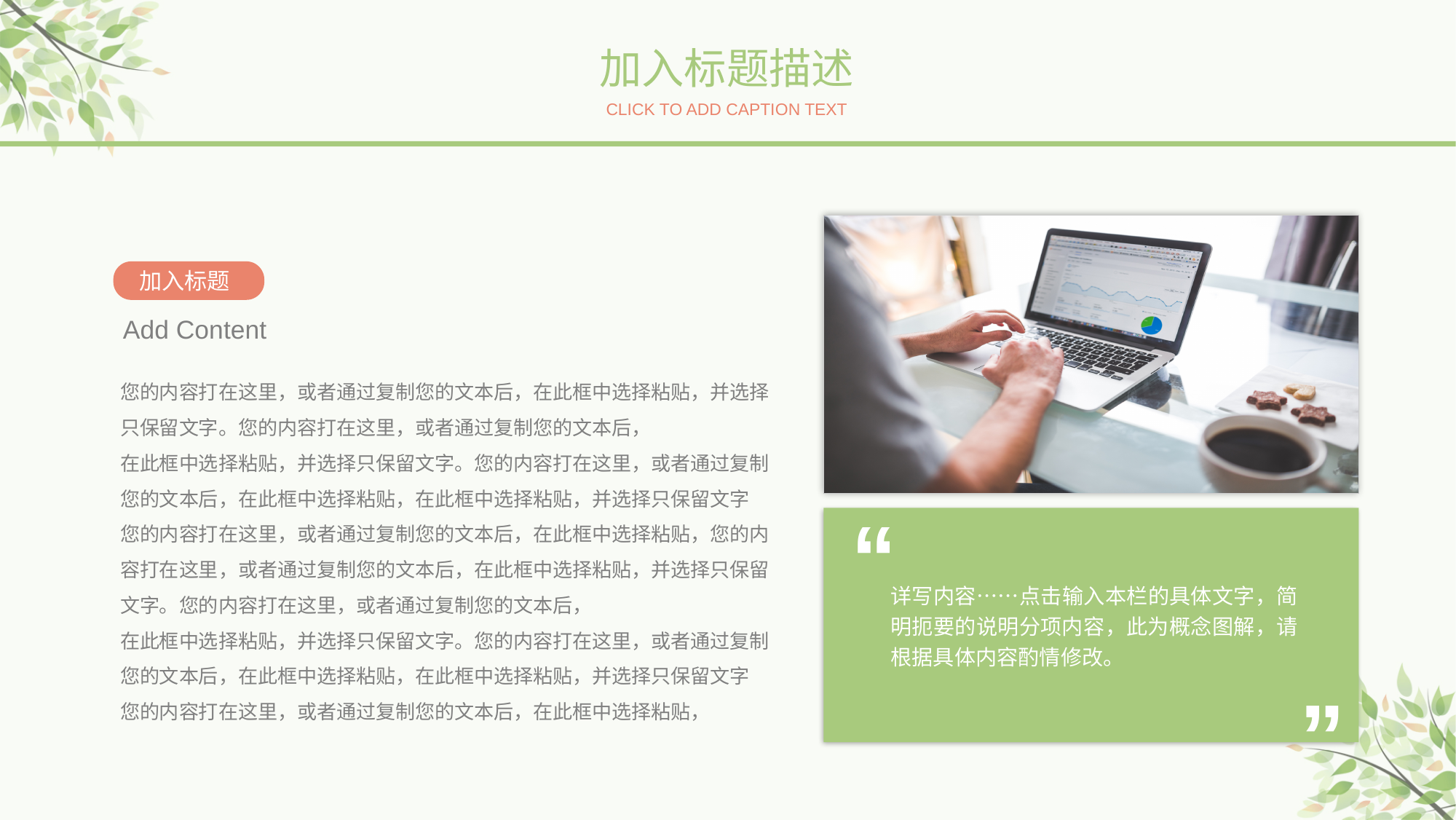

加入标题描述
CLICK TO ADD CAPTION TEXT

“

详写内容……点击输入本栏的具体文字，简明扼要的说明分项内容，此为概念图解，请根据具体内容酌情修改。
”
加入标题

Add Content
您的内容打在这里，或者通过复制您的文本后，在此框中选择粘贴，并选择只保留文字。您的内容打在这里，或者通过复制您的文本后，
在此框中选择粘贴，并选择只保留文字。您的内容打在这里，或者通过复制您的文本后，在此框中选择粘贴，在此框中选择粘贴，并选择只保留文字
您的内容打在这里，或者通过复制您的文本后，在此框中选择粘贴，您的内容打在这里，或者通过复制您的文本后，在此框中选择粘贴，并选择只保留文字。您的内容打在这里，或者通过复制您的文本后，
在此框中选择粘贴，并选择只保留文字。您的内容打在这里，或者通过复制您的文本后，在此框中选择粘贴，在此框中选择粘贴，并选择只保留文字
您的内容打在这里，或者通过复制您的文本后，在此框中选择粘贴，